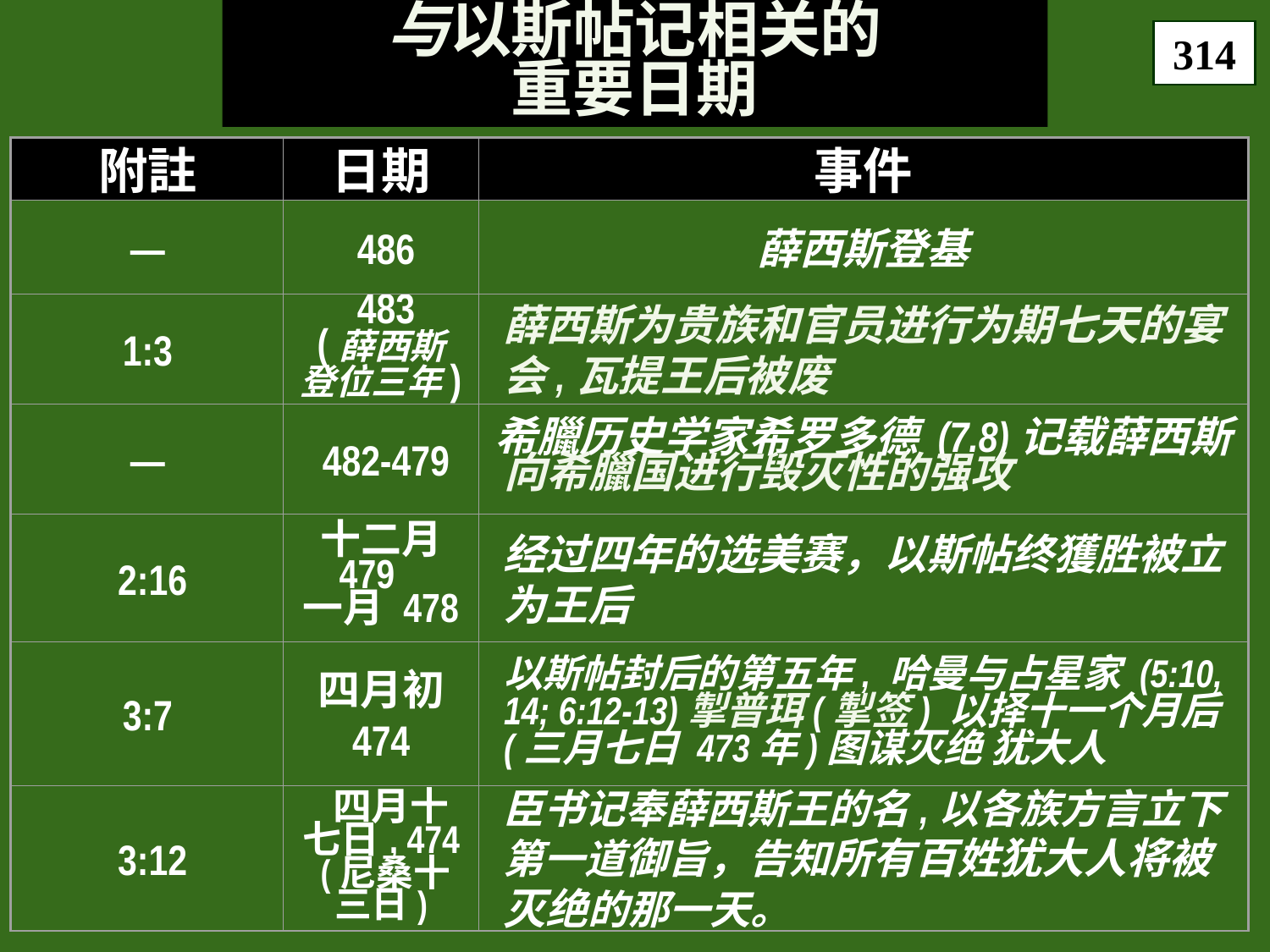

# 与以斯帖记相关的 重要日期

314

附註

日期

事件

—

 486

薛西斯登基

1:3

 483
(薛西斯
登位三年)

薛西斯为贵族和官员进行为期七天的宴会,瓦提王后被废

—

 482-479

希臘历史学家希罗多德 (7.8)记载薛西斯  向希臘国进行毁灭性的强攻

 2:16

十二月 479
一月 478

经过四年的选美赛，以斯帖终獲胜被立为王后

3:7

四月初 474

以斯帖封后的第五年, 哈曼与占星家 (5:10, 14; 6:12-13)掣普珥(掣签) 以择十一个月后
(三月七日 473年)图谋灭绝 犹大人

 3:12

 四月十七日, 474
 (尼桑十三日)

臣书记奉薛西斯王的名,以各族方言立下第一道御旨，告知所有百姓犹大人将被灭绝的那一天。